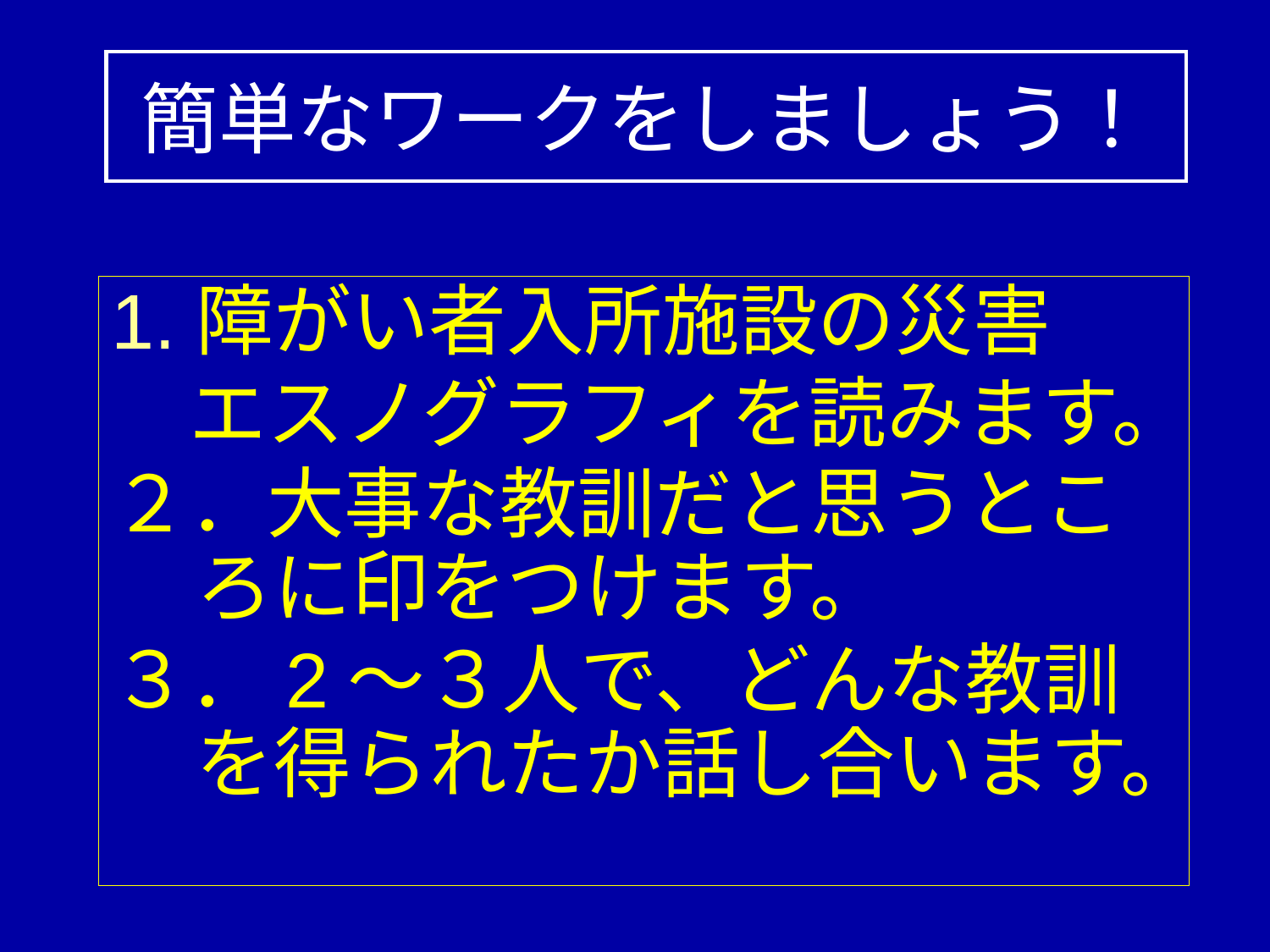

# 簡単なワークをしましょう！
障がい者入所施設の災害
　エスノグラフィを読みます。
２．大事な教訓だと思うところに印をつけます。
３．2～３人で、どんな教訓を得られたか話し合います。